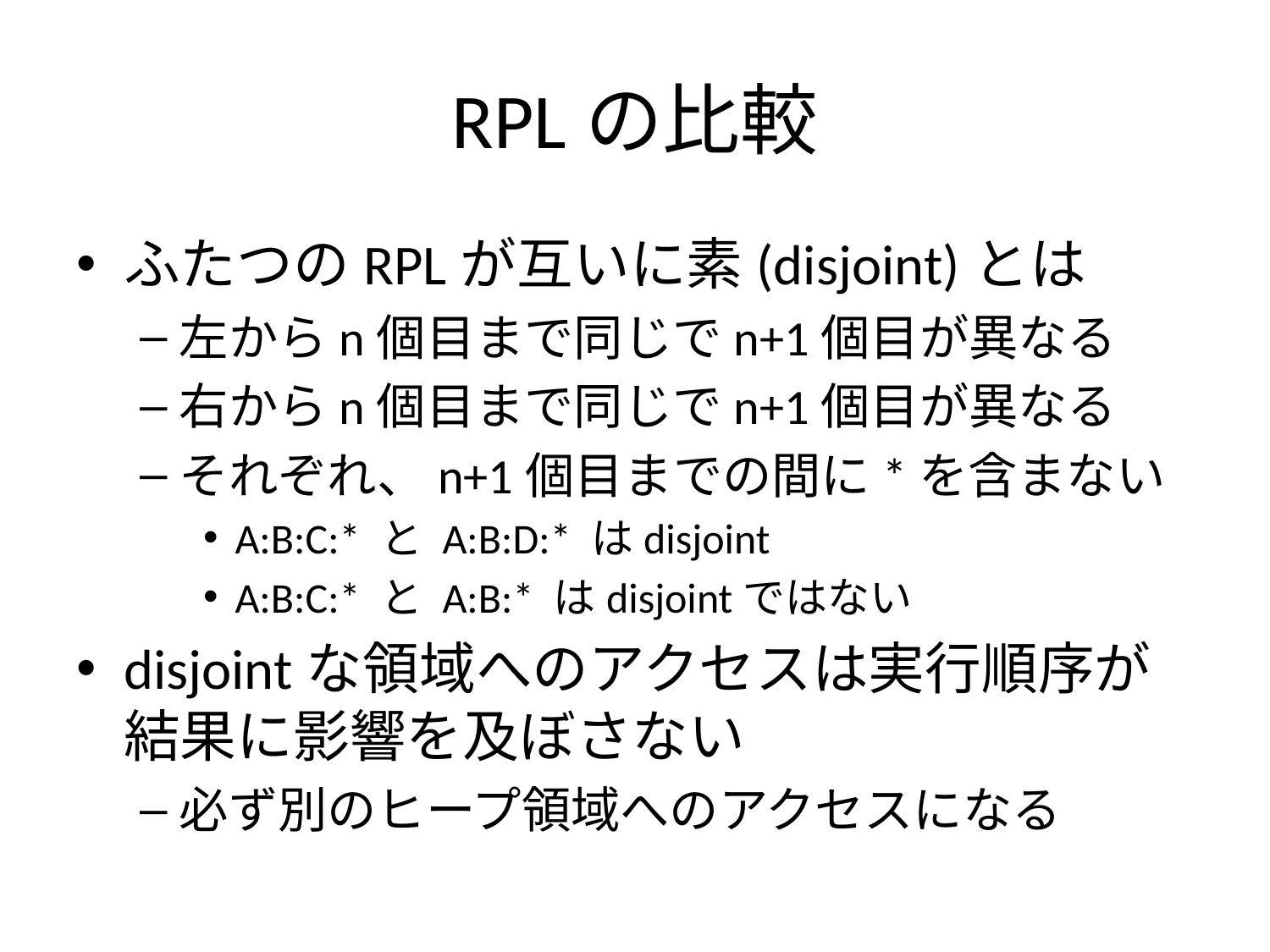

# RPLの比較
ふたつのRPLが互いに素(disjoint)とは
左からn個目まで同じでn+1個目が異なる
右からn個目まで同じでn+1個目が異なる
それぞれ、n+1個目までの間に*を含まない
A:B:C:* と A:B:D:* はdisjoint
A:B:C:* と A:B:* はdisjointではない
disjointな領域へのアクセスは実行順序が
結果に影響を及ぼさない
必ず別のヒープ領域へのアクセスになる